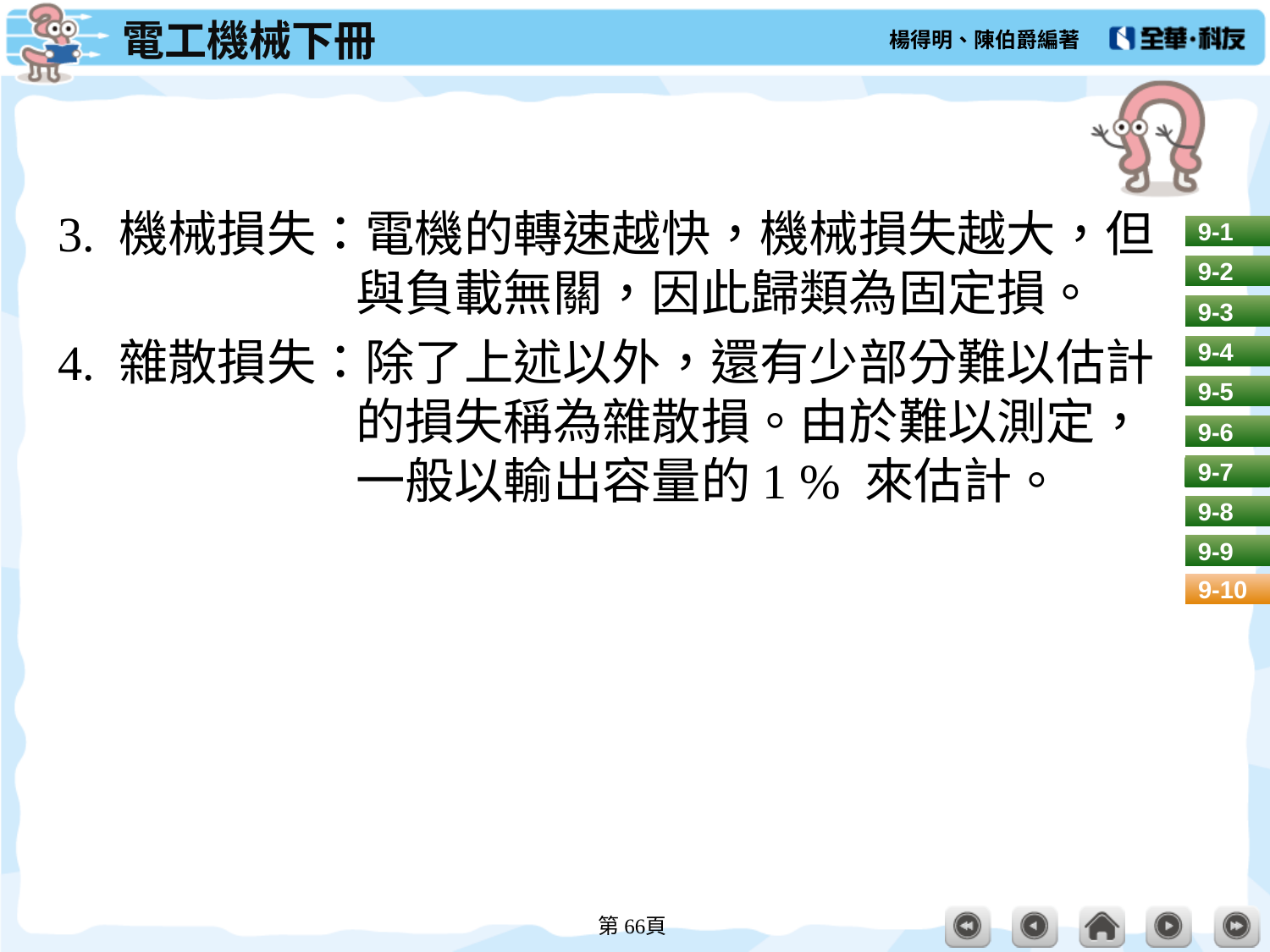

#
3. 機械損失：電機的轉速越快，機械損失越大，但與負載無關，因此歸類為固定損。
4. 雜散損失：除了上述以外，還有少部分難以估計的損失稱為雜散損。由於難以測定，一般以輸出容量的1 % 來估計。